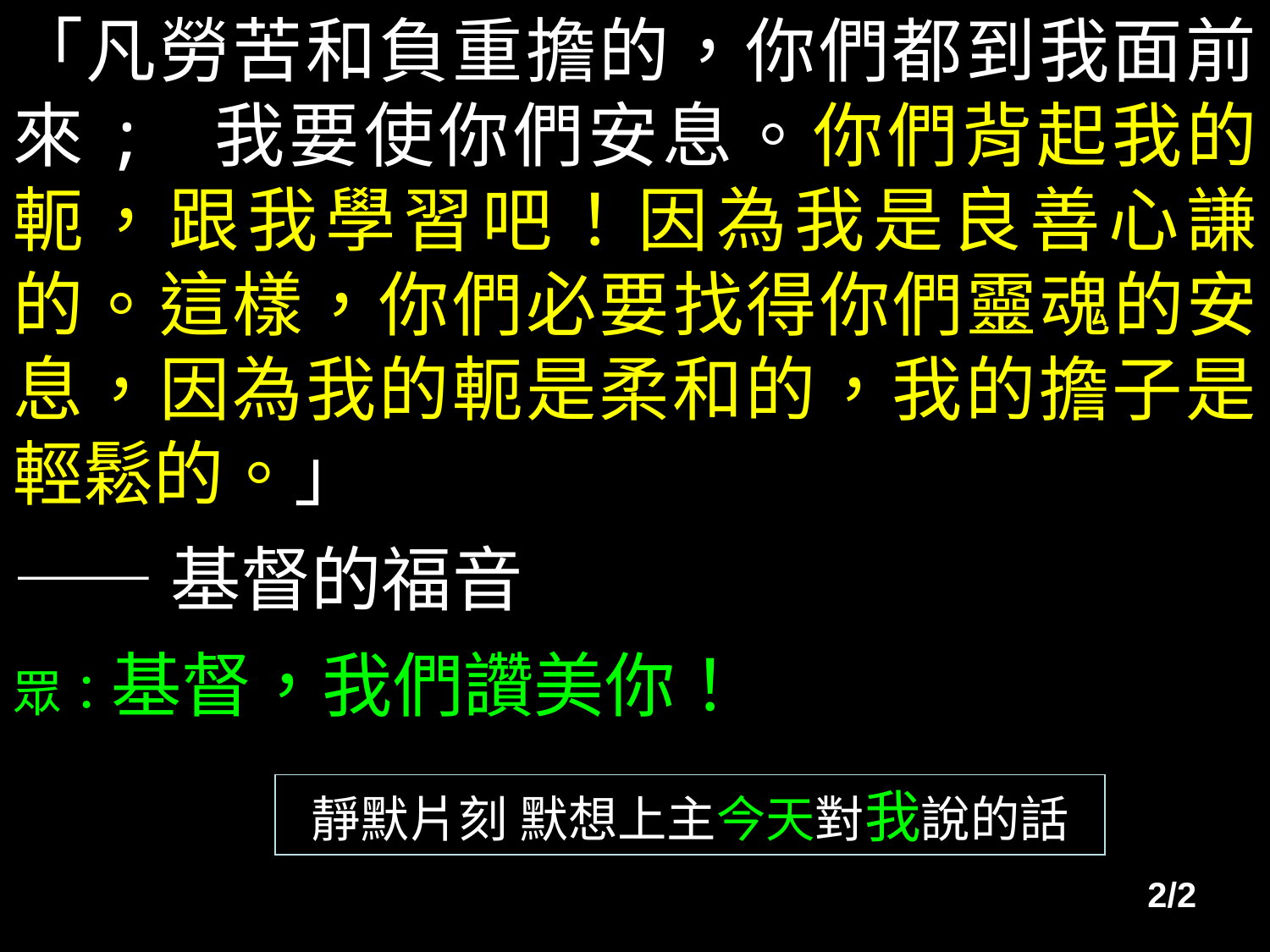

「凡勞苦和負重擔的，你們都到我面前來; 我要使你們安息。你們背起我的軛，跟我學習吧！因為我是良善心謙的。這樣，你們必要找得你們靈魂的安息，因為我的軛是柔和的，我的擔子是輕鬆的。」
——基督的福音
眾：基督，我們讚美你！
靜默片刻 默想上主今天對我說的話
2/2